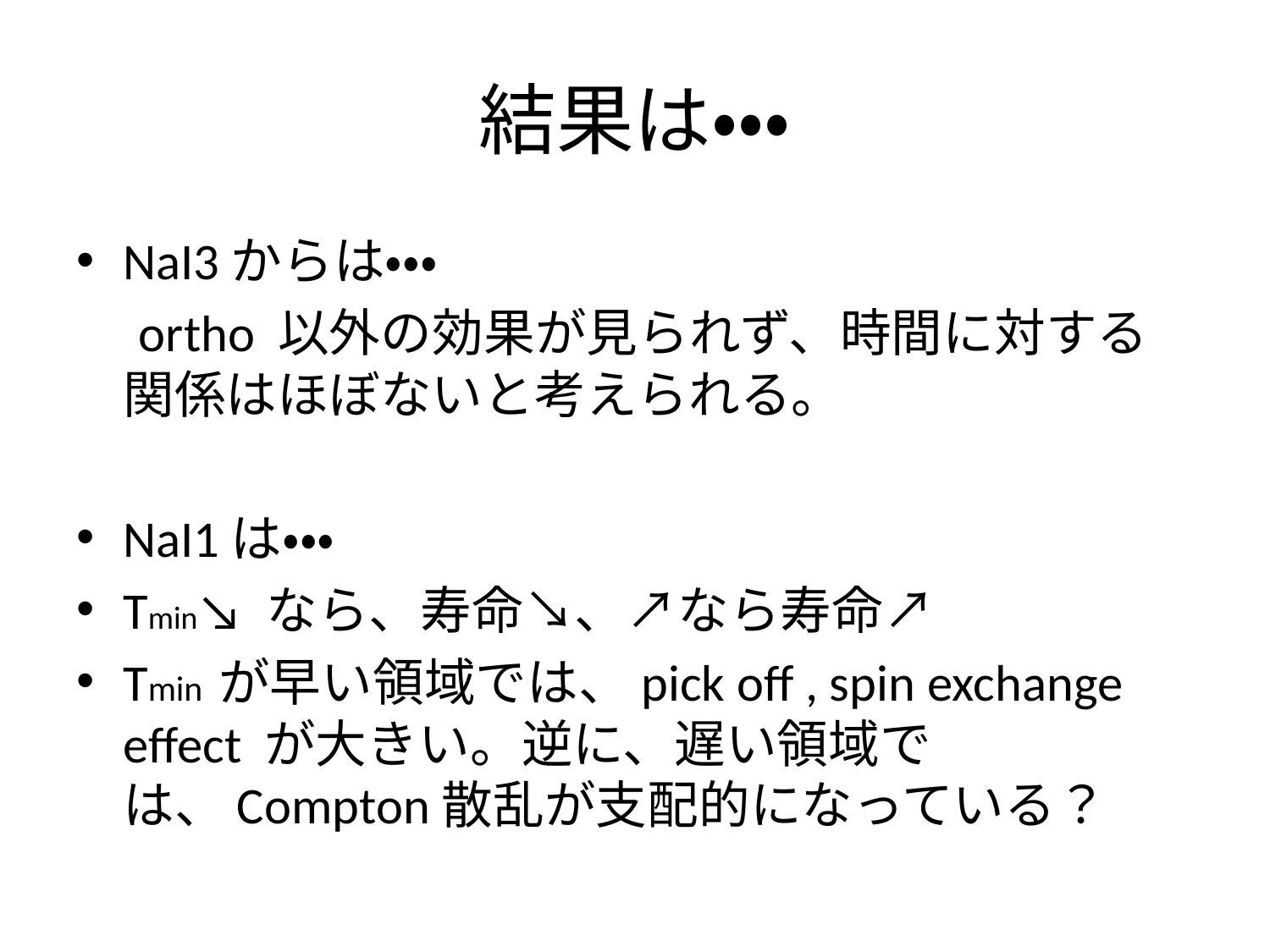

# 結果は・・・
NaI3からは・・・
　ortho 以外の効果が見られず、時間に対する関係はほぼないと考えられる。

NaI1は・・・
Tmin↘ なら、寿命↘、↗なら寿命↗
Tmin が早い領域では、pick off , spin exchange effect が大きい。逆に、遅い領域では、Compton散乱が支配的になっている？